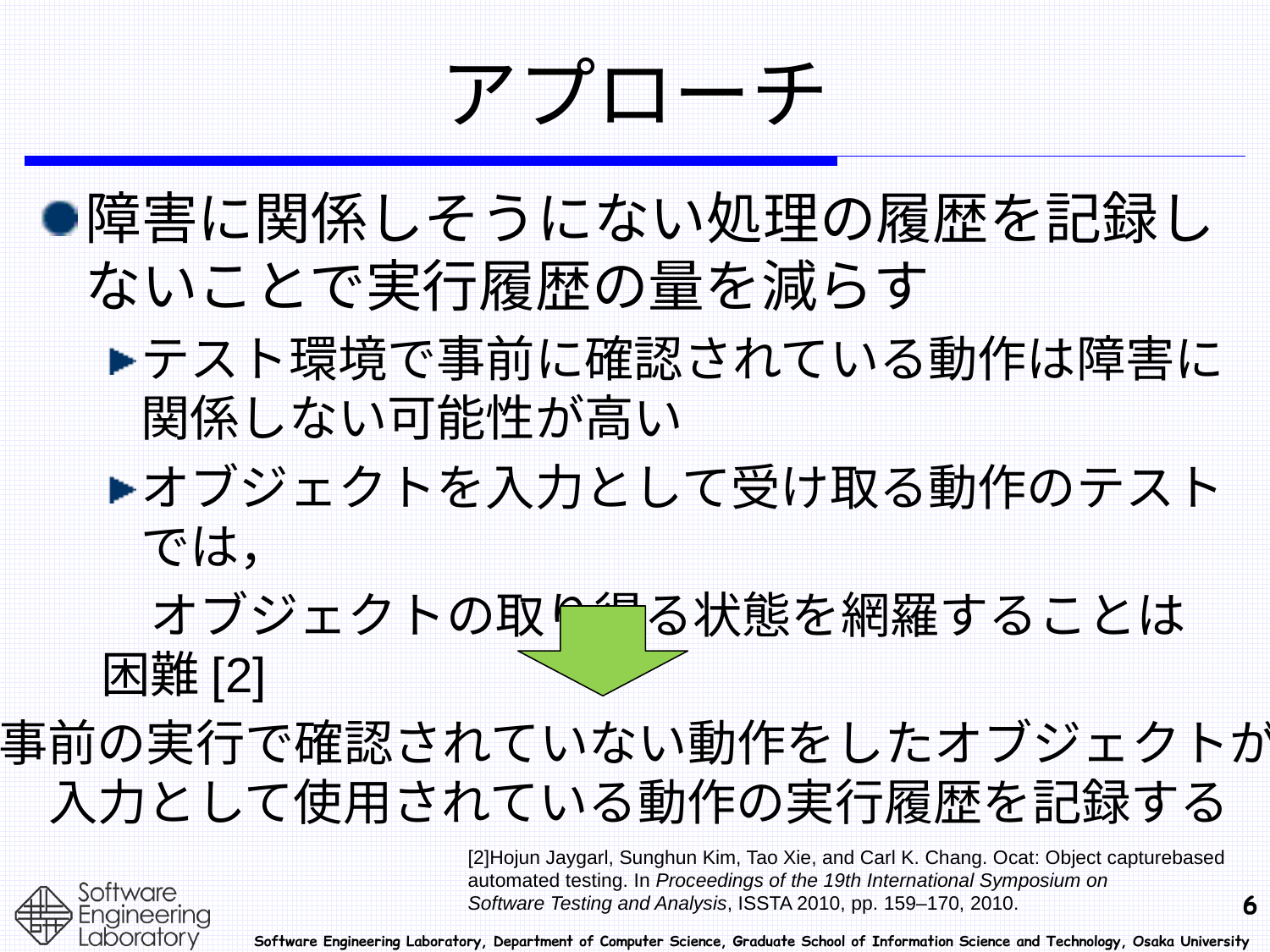

# アプローチ
障害に関係しそうにない処理の履歴を記録しないことで実行履歴の量を減らす
テスト環境で事前に確認されている動作は障害に関係しない可能性が高い
オブジェクトを入力として受け取る動作のテストでは，
　オブジェクトの取り得る状態を網羅することは困難[2]

事前の実行で確認されていない動作をしたオブジェクトが
入力として使用されている動作の実行履歴を記録する
[2]Hojun Jaygarl, Sunghun Kim, Tao Xie, and Carl K. Chang. Ocat: Object capturebased
automated testing. In Proceedings of the 19th International Symposium on
Software Testing and Analysis, ISSTA 2010, pp. 159–170, 2010.